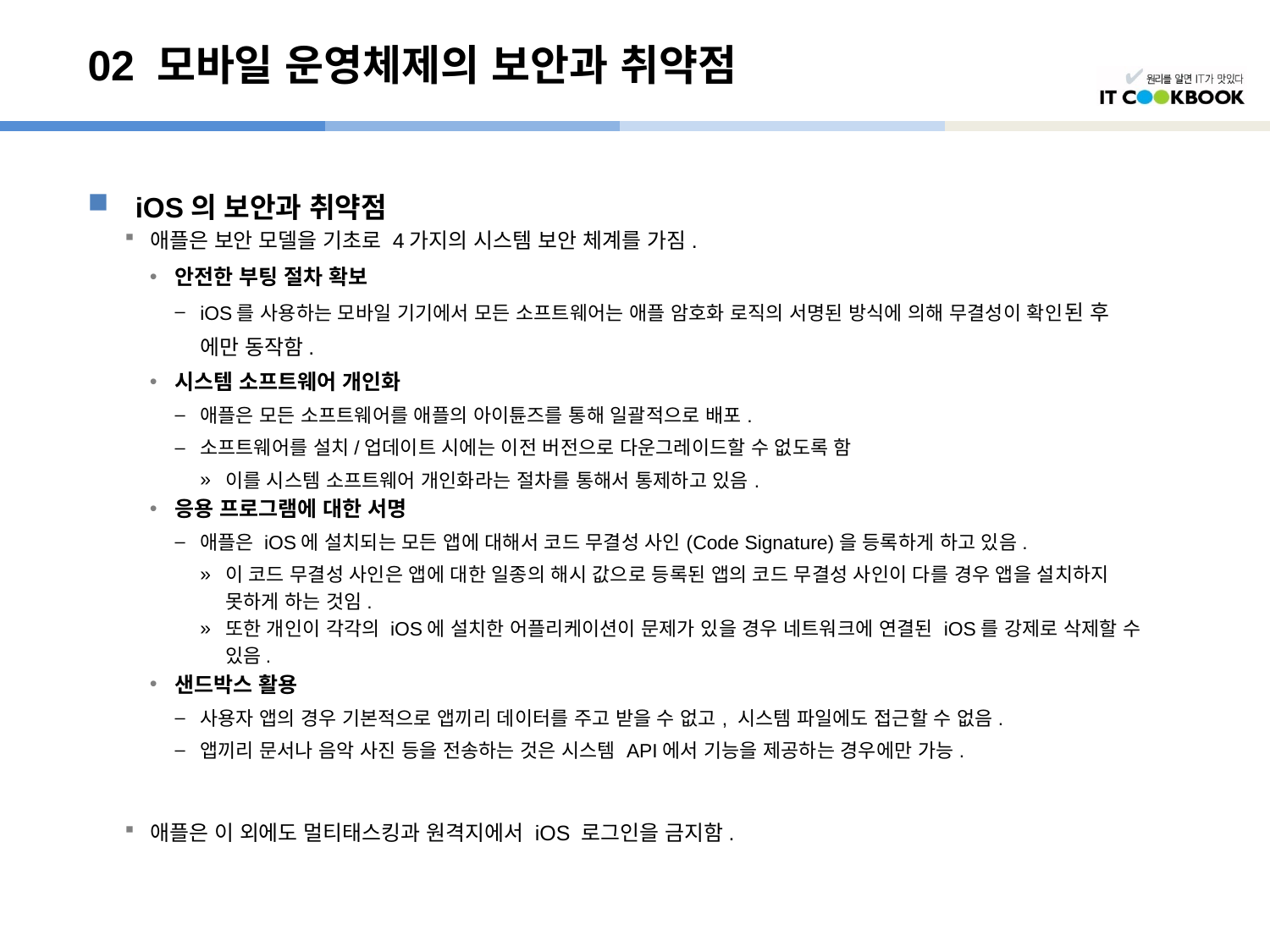

# 02 모바일 운영체제의 보안과 취약점
iOS의 보안과 취약점
애플은 보안 모델을 기초로 4가지의 시스템 보안 체계를 가짐.
안전한 부팅 절차 확보
iOS를 사용하는 모바일 기기에서 모든 소프트웨어는 애플 암호화 로직의 서명된 방식에 의해 무결성이 확인된 후
	에만 동작함.
시스템 소프트웨어 개인화
애플은 모든 소프트웨어를 애플의 아이튠즈를 통해 일괄적으로 배포.
소프트웨어를 설치/업데이트 시에는 이전 버전으로 다운그레이드할 수 없도록 함
이를 시스템 소프트웨어 개인화라는 절차를 통해서 통제하고 있음.
응용 프로그램에 대한 서명
애플은 iOS에 설치되는 모든 앱에 대해서 코드 무결성 사인(Code Signature)을 등록하게 하고 있음.
이 코드 무결성 사인은 앱에 대한 일종의 해시 값으로 등록된 앱의 코드 무결성 사인이 다를 경우 앱을 설치하지
	못하게 하는 것임.
또한 개인이 각각의 iOS에 설치한 어플리케이션이 문제가 있을 경우 네트워크에 연결된 iOS를 강제로 삭제할 수
	있음.
샌드박스 활용
사용자 앱의 경우 기본적으로 앱끼리 데이터를 주고 받을 수 없고, 시스템 파일에도 접근할 수 없음.
앱끼리 문서나 음악 사진 등을 전송하는 것은 시스템 API에서 기능을 제공하는 경우에만 가능.

애플은 이 외에도 멀티태스킹과 원격지에서 iOS 로그인을 금지함.